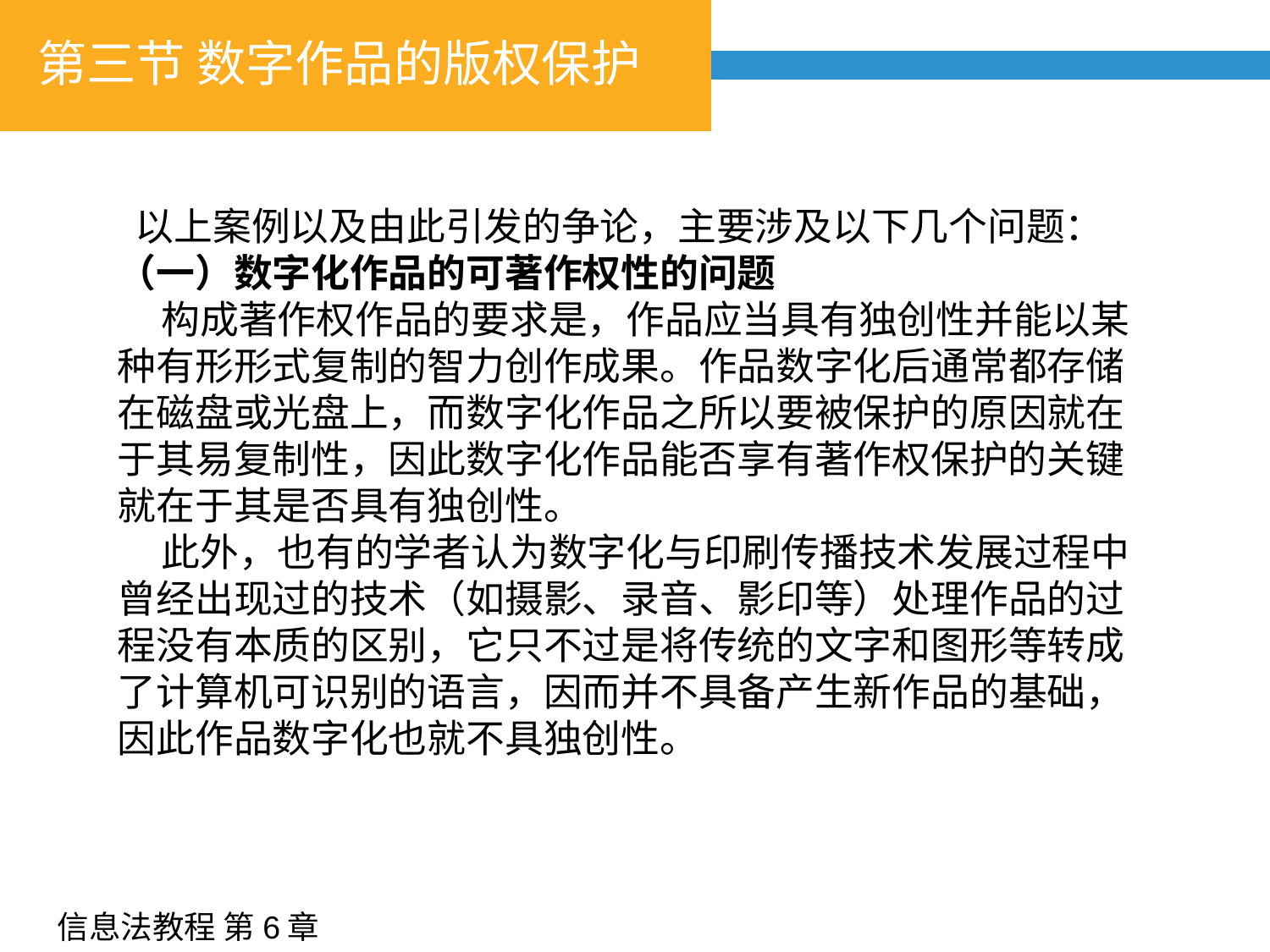

# 第三节 数字作品的版权保护
 以上案例以及由此引发的争论，主要涉及以下几个问题：
（一）数字化作品的可著作权性的问题
    构成著作权作品的要求是，作品应当具有独创性并能以某种有形形式复制的智力创作成果。作品数字化后通常都存储在磁盘或光盘上，而数字化作品之所以要被保护的原因就在于其易复制性，因此数字化作品能否享有著作权保护的关键就在于其是否具有独创性。
    此外，也有的学者认为数字化与印刷传播技术发展过程中曾经出现过的技术（如摄影、录音、影印等）处理作品的过程没有本质的区别，它只不过是将传统的文字和图形等转成了计算机可识别的语言，因而并不具备产生新作品的基础，因此作品数字化也就不具独创性。
信息法教程 第6章